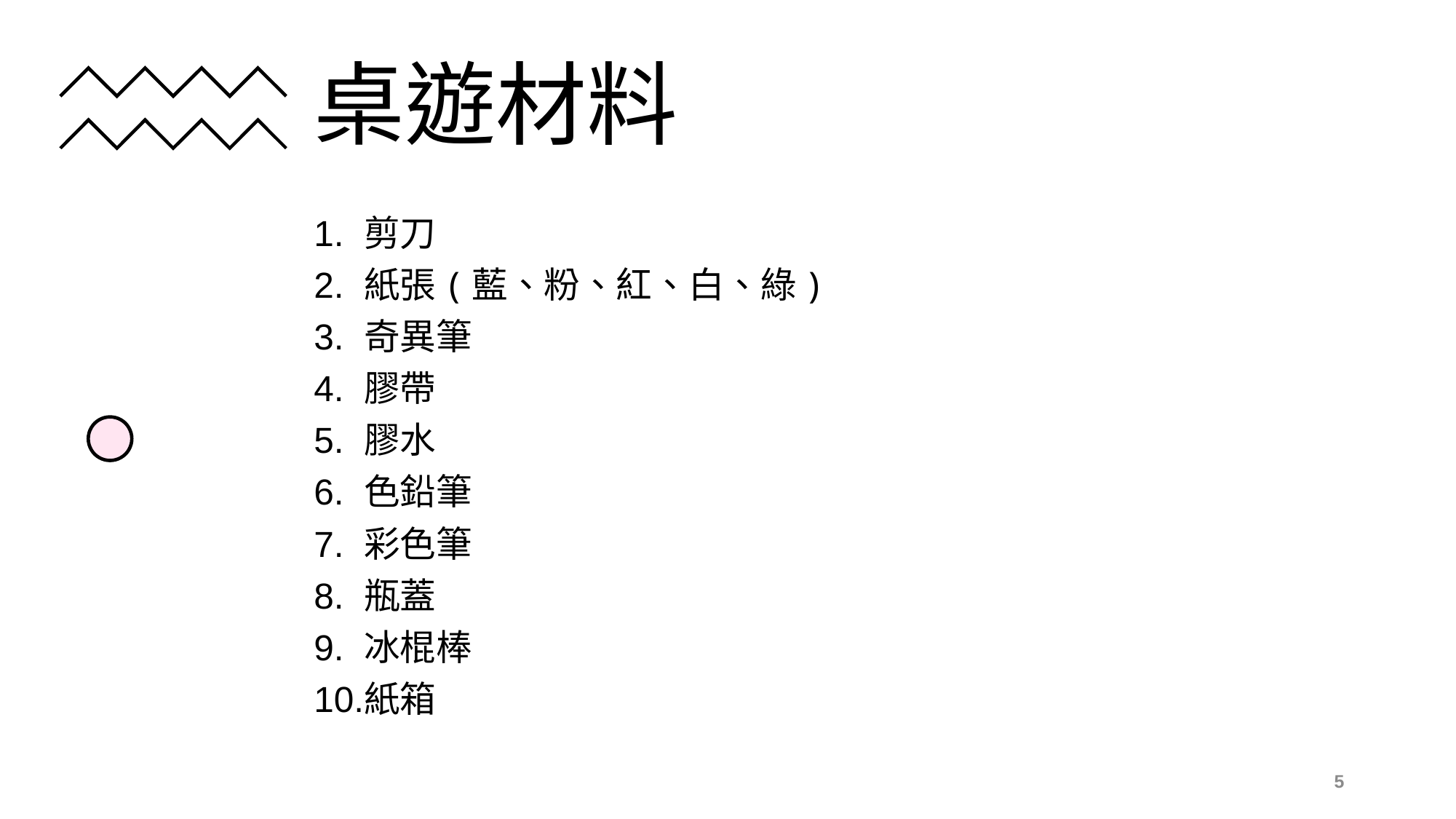

# 桌遊材料
剪刀
紙張(藍、粉、紅、白、綠)
奇異筆
膠帶
膠水
色鉛筆
彩色筆
瓶蓋
冰棍棒
紙箱

5